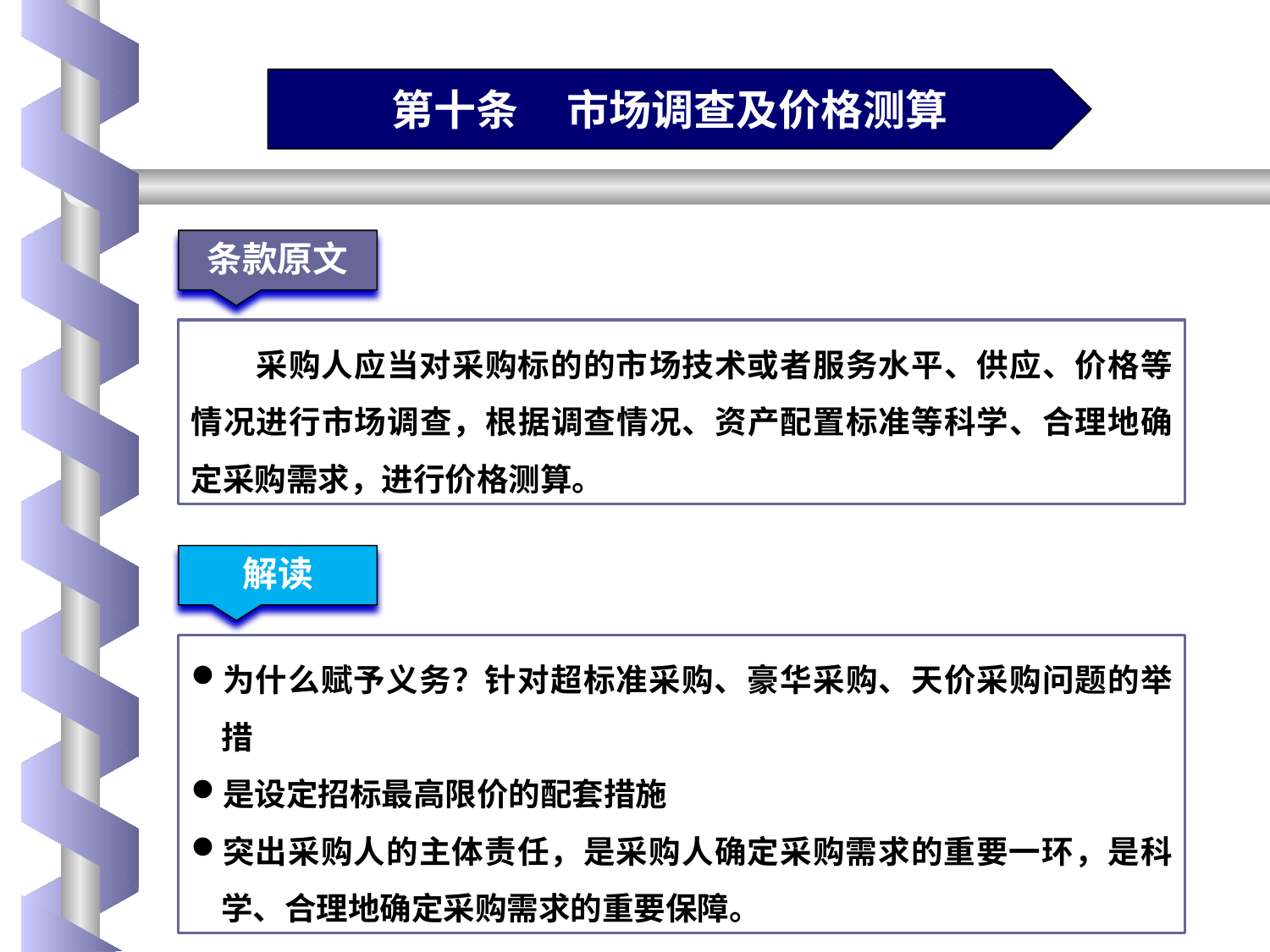

第十条     市场调查及价格测算
条款原文
采购人应当对采购标的的市场技术或者服务水平、供应、价格等情况进行市场调查，根据调查情况、资产配置标准等科学、合理地确定采购需求，进行价格测算。
解读
为什么赋予义务？针对超标准采购、豪华采购、天价采购问题的举措
是设定招标最高限价的配套措施
突出采购人的主体责任，是采购人确定采购需求的重要一环，是科学、合理地确定采购需求的重要保障。